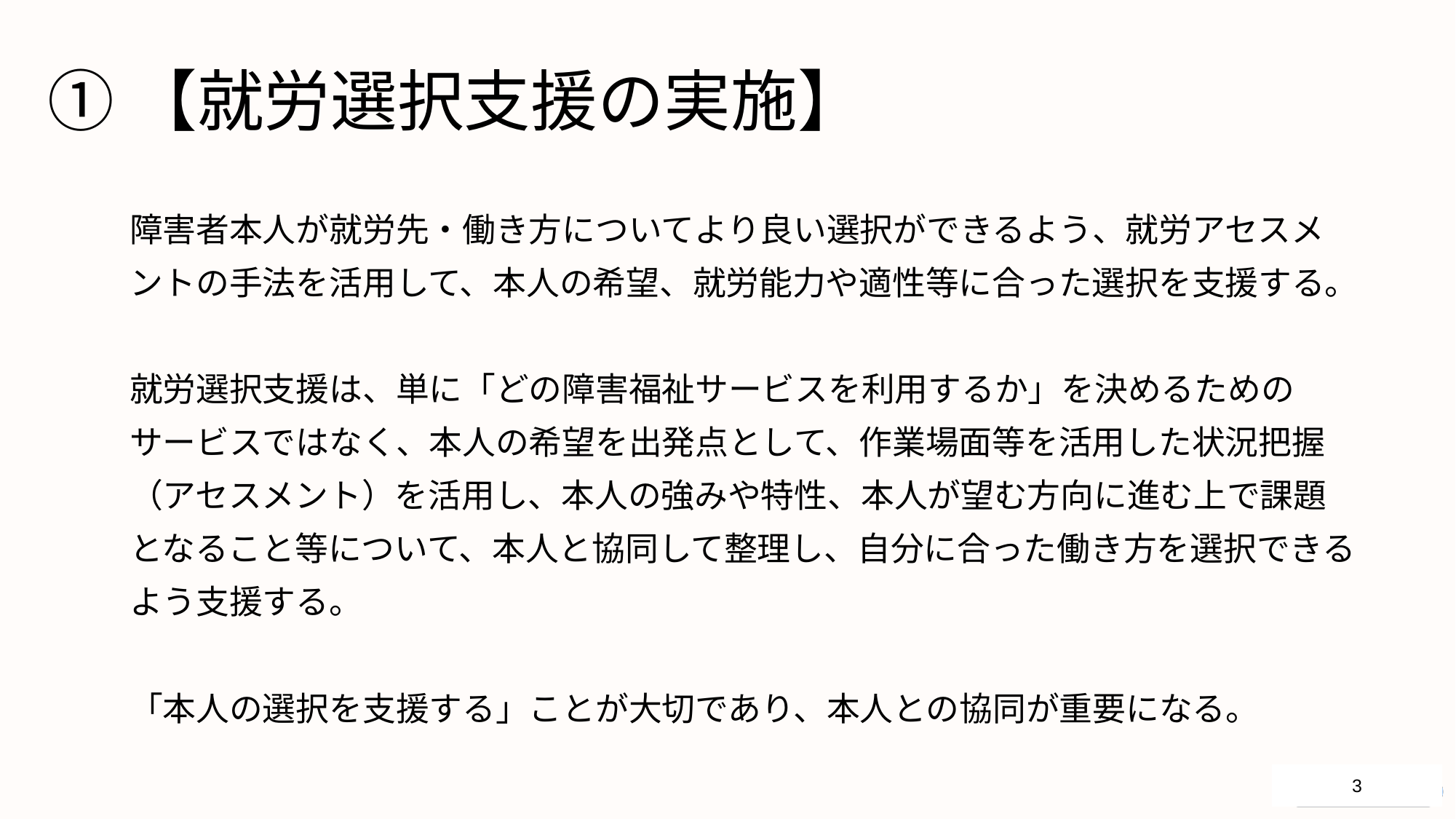

①【就労選択支援の実施】
障害者本人が就労先・働き方についてより良い選択ができるよう、就労アセスメントの手法を活用して、本人の希望、就労能力や適性等に合った選択を支援する。

就労選択支援は、単に「どの障害福祉サービスを利用するか」を決めるためのサービスではなく、本人の希望を出発点として、作業場面等を活用した状況把握（アセスメント）を活用し、本人の強みや特性、本人が望む方向に進む上で課題となること等について、本人と協同して整理し、自分に合った働き方を選択できるよう支援する。

「本人の選択を支援する」ことが大切であり、本人との協同が重要になる。
3